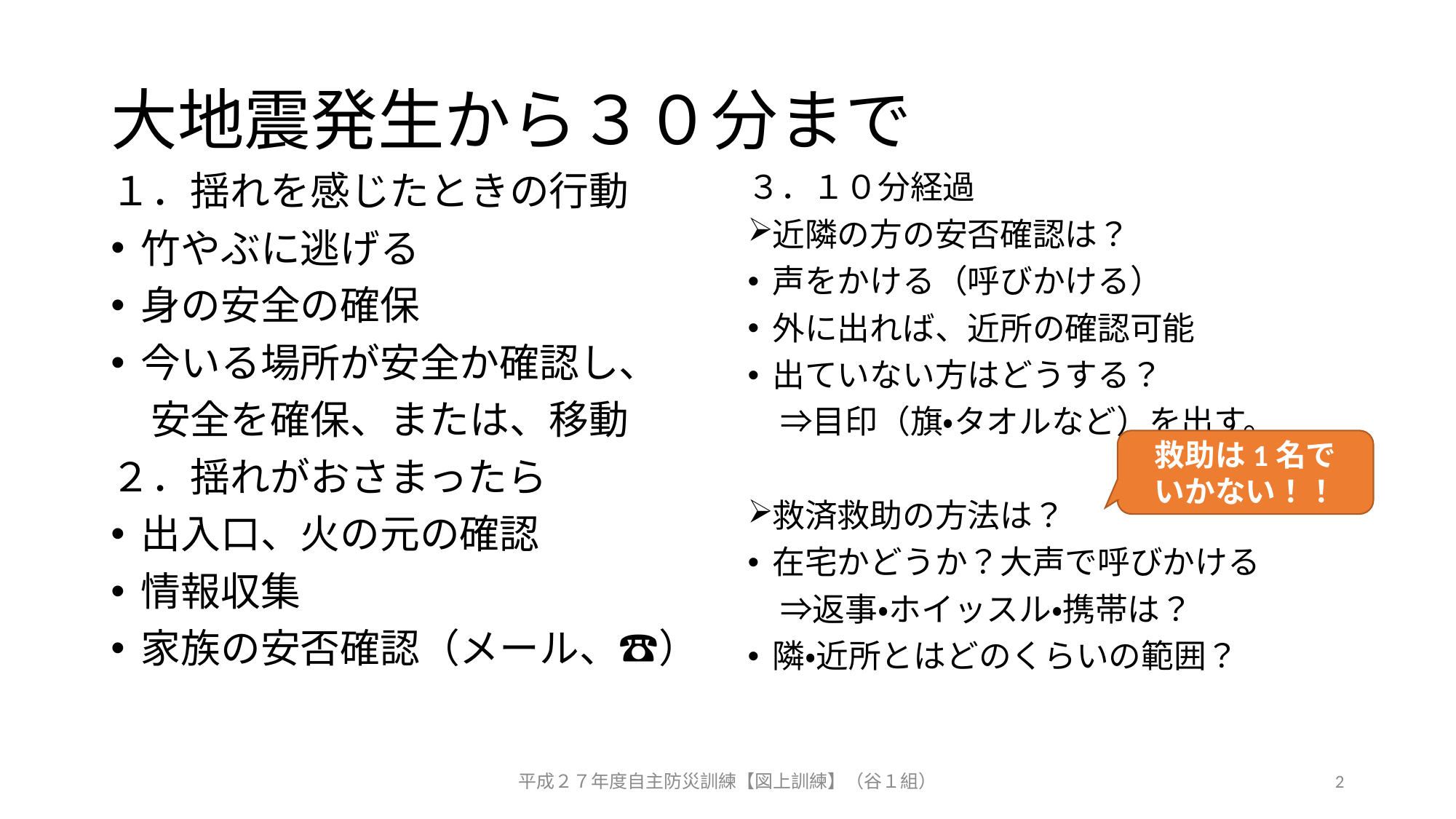

# 大地震発生から３０分まで
１．揺れを感じたときの行動
竹やぶに逃げる
身の安全の確保
今いる場所が安全か確認し、
　安全を確保、または、移動
２．揺れがおさまったら
出入口、火の元の確認
情報収集
家族の安否確認（メール、☎）
３．１０分経過
近隣の方の安否確認は？
声をかける（呼びかける）
外に出れば、近所の確認可能
出ていない方はどうする？
　⇒目印（旗・タオルなど）を出す。

救済救助の方法は？
在宅かどうか？大声で呼びかける
　⇒返事・ホイッスル・携帯は？
隣・近所とはどのくらいの範囲？
救助は1名で
いかない！！
平成２７年度自主防災訓練【図上訓練】（谷１組）
2